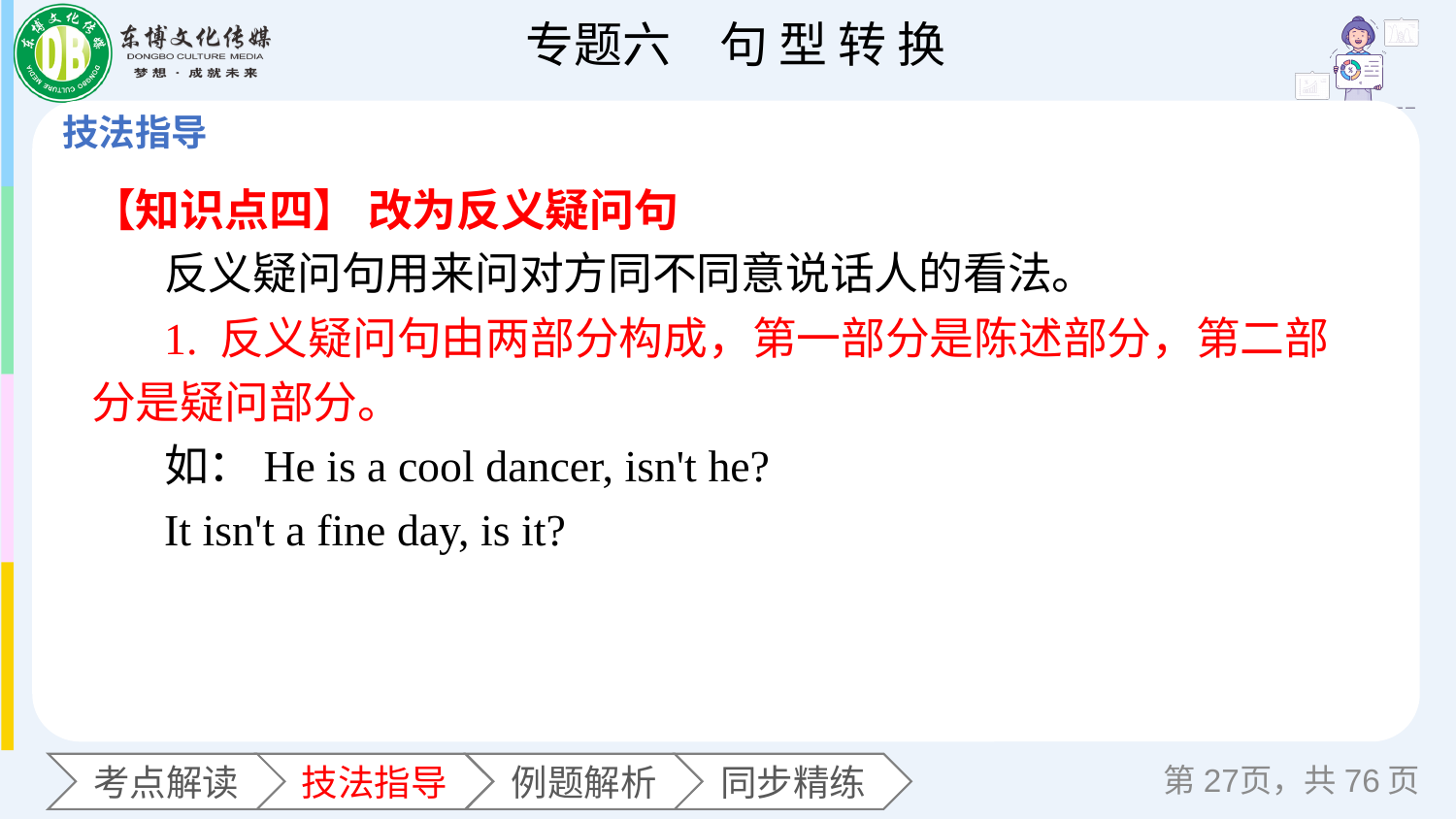

【知识点四】 改为反义疑问句
反义疑问句用来问对方同不同意说话人的看法。
1. 反义疑问句由两部分构成，第一部分是陈述部分，第二部分是疑问部分。
如：He is a cool dancer, isn't he?
It isn't a fine day, is it?
第27页，共76页